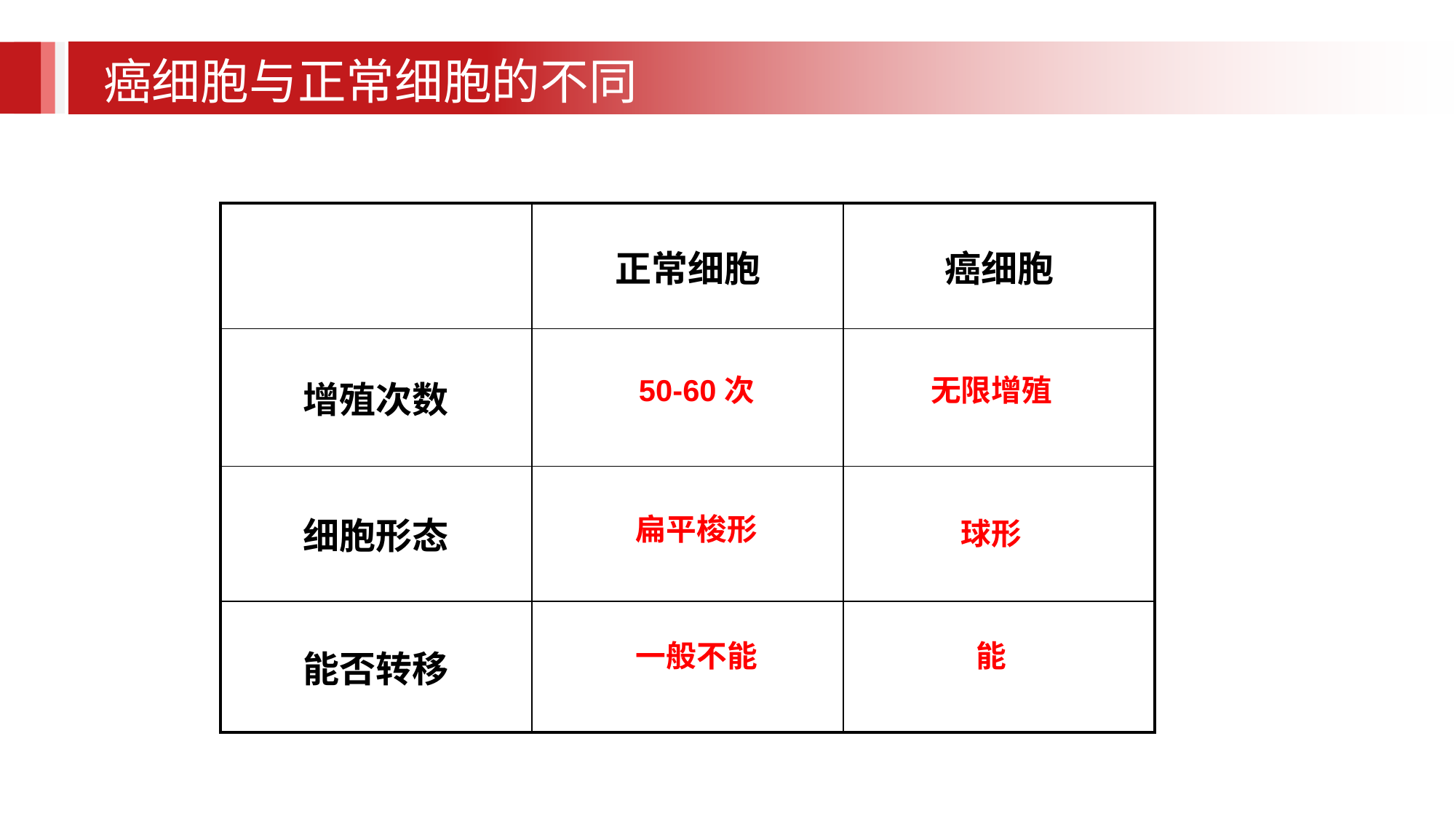

癌细胞与正常细胞的不同
|  | 正常细胞 | 癌细胞 |
| --- | --- | --- |
| 增殖次数 |  |  |
| 细胞形态 |  |  |
| 能否转移 |  |  |
50-60次
无限增殖
扁平梭形
球形
一般不能
能